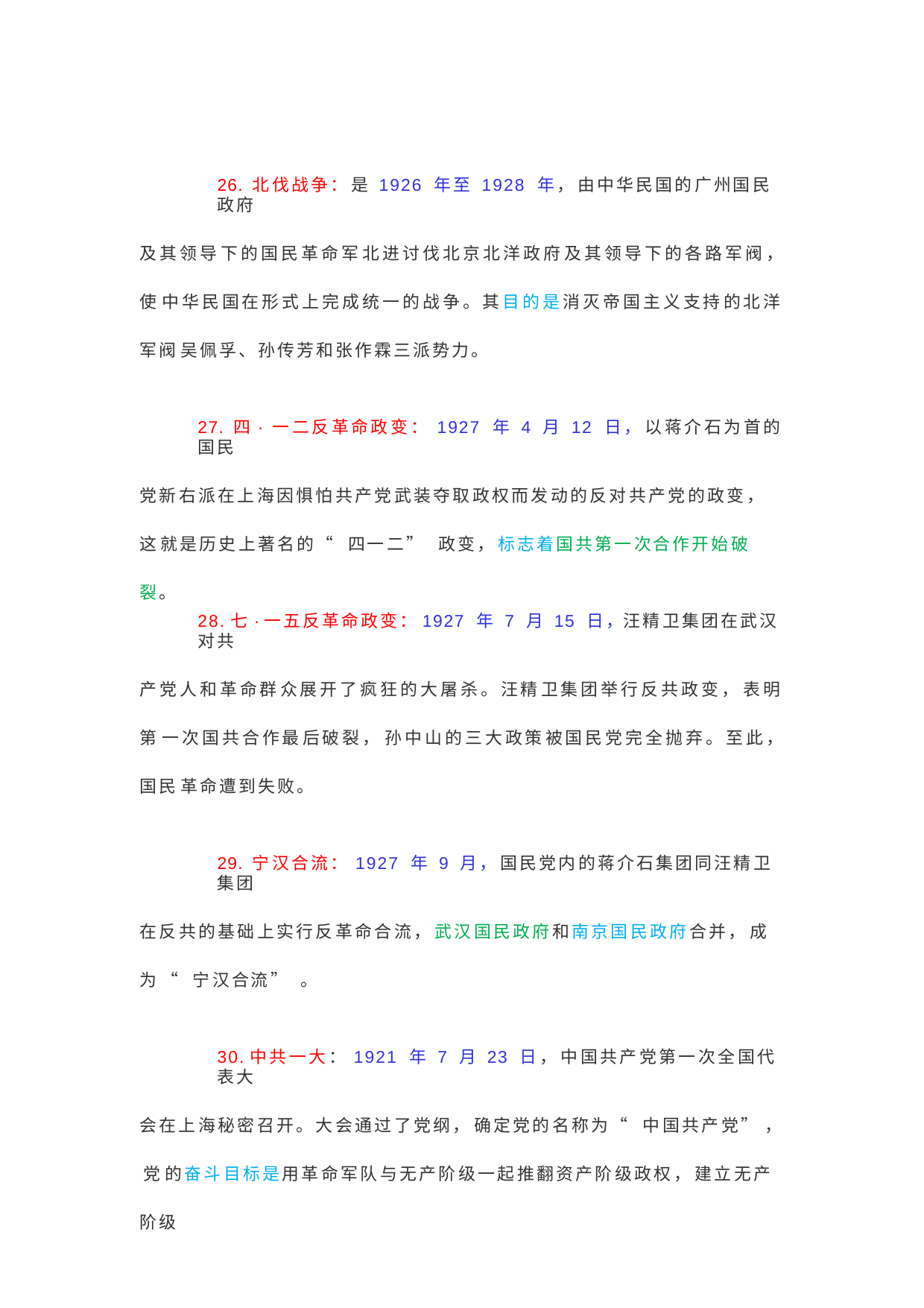

26. 北伐战争： 是 1926 年至 1928 年， 由中华民国的广州国民政府
及其领导下的国民革命军北进讨伐北京北洋政府及其领导下的各路军阀， 使 中华民国在形式上完成统一的战争。其目的是消灭帝国主义支持的北洋军阀 吴佩孚、孙传芳和张作霖三派势力。
27. 四· 一二反革命政变： 1927 年 4 月 12 日， 以蒋介石为首的国民
党新右派在上海因惧怕共产党武装夺取政权而发动的反对共产党的政变， 这 就是历史上著名的“ 四一二” 政变， 标志着国共第一次合作开始破裂。
28.七·一五反革命政变：1927 年 7 月 15 日，汪精卫集团在武汉对共
产党人和革命群众展开了疯狂的大屠杀。汪精卫集团举行反共政变， 表明第 一次国共合作最后破裂， 孙中山的三大政策被国民党完全抛弃。至此， 国民 革命遭到失败。
29. 宁汉合流： 1927 年 9 月， 国民党内的蒋介石集团同汪精卫集团
在反共的基础上实行反革命合流， 武汉国民政府和南京国民政府合并， 成为 “ 宁汉合流”。
30.中共一大： 1921 年 7 月 23 日， 中国共产党第一次全国代表大
会在上海秘密召开。大会通过了党纲， 确定党的名称为“ 中国共产党”， 党 的奋斗目标是用革命军队与无产阶级一起推翻资产阶级政权， 建立无产阶级